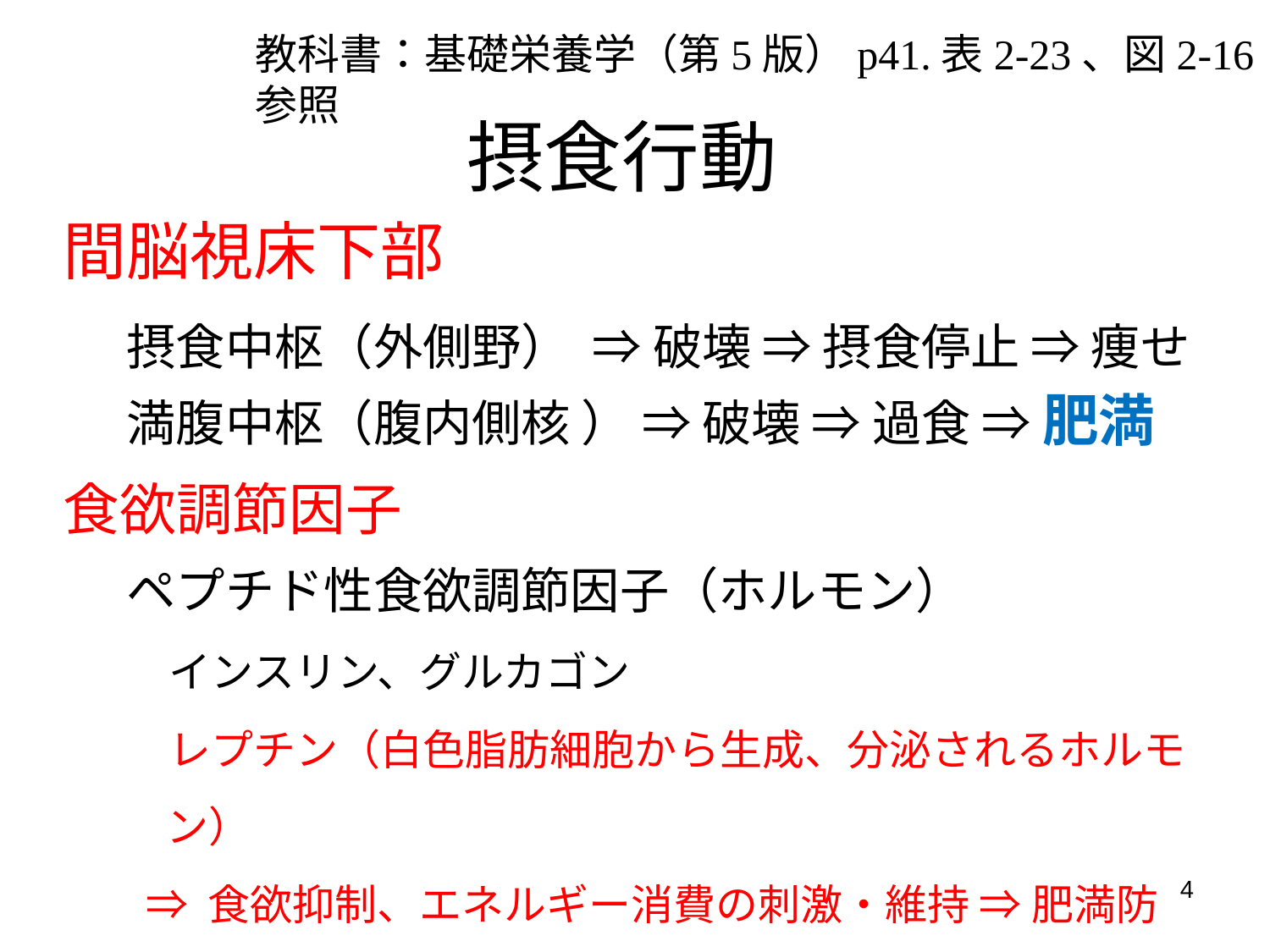

教科書：基礎栄養学（第5版）p41.表2-23、図2-16参照
# 摂食行動
間脳視床下部
摂食中枢（外側野）  ⇒ 破壊 ⇒ 摂食停止 ⇒ 痩せ
満腹中枢（腹内側核 ） ⇒ 破壊 ⇒ 過食 ⇒ 肥満
食欲調節因子
ペプチド性食欲調節因子（ホルモン）
　インスリン、グルカゴン
　レプチン（白色脂肪細胞から生成、分泌されるホルモン）
  ⇒ 食欲抑制、エネルギー消費の刺激・維持 ⇒ 肥満防止）

4